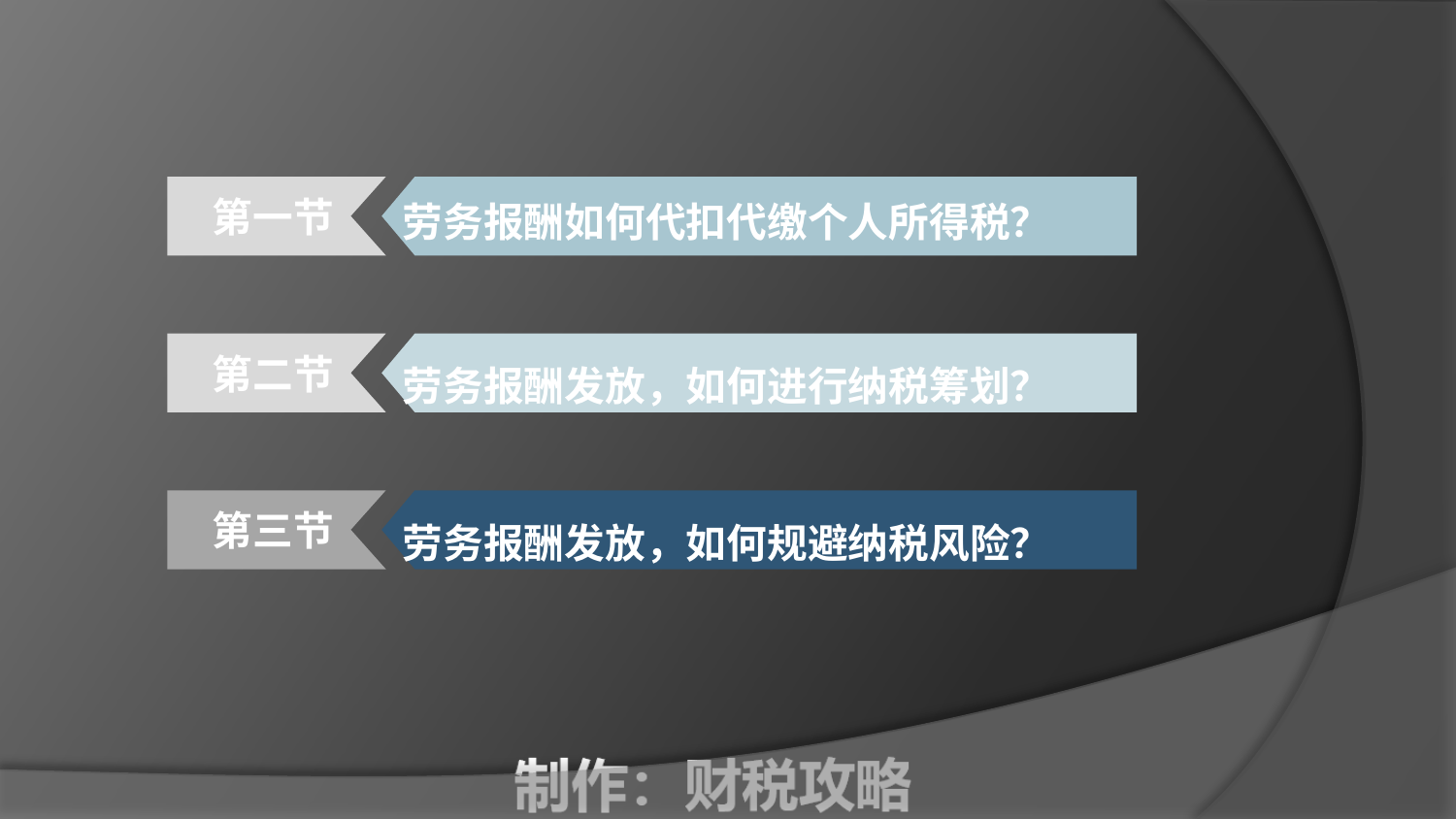

第一节
劳务报酬如何代扣代缴个人所得税？
第二节
劳务报酬发放，如何进行纳税筹划？
第三节
劳务报酬发放，如何规避纳税风险？